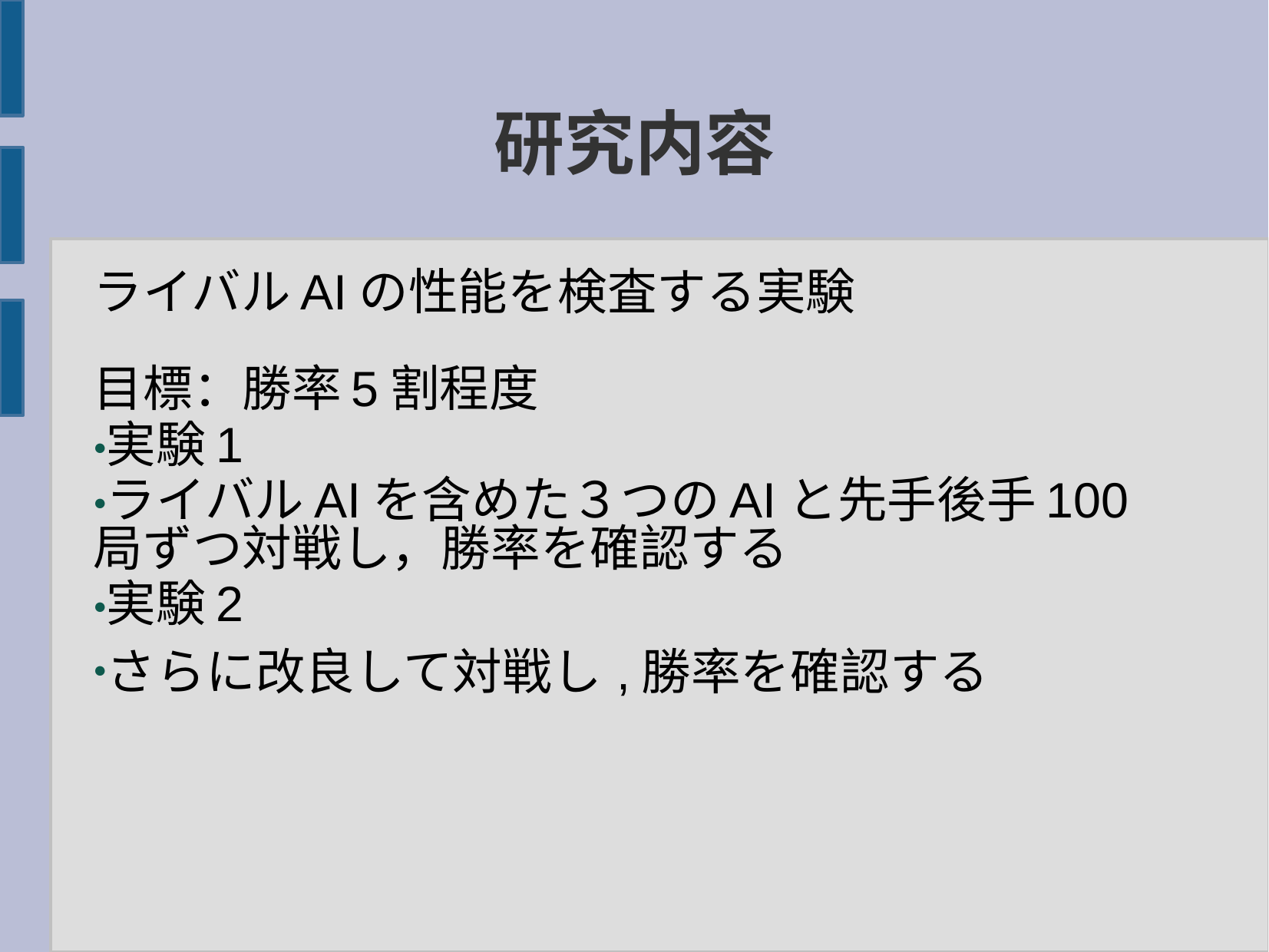

研究内容
ライバルAIの性能を検査する実験

目標：勝率5割程度
実験1
ライバルAIを含めた３つのAIと先手後手100局ずつ対戦し，勝率を確認する
実験2
さらに改良して対戦し,勝率を確認する